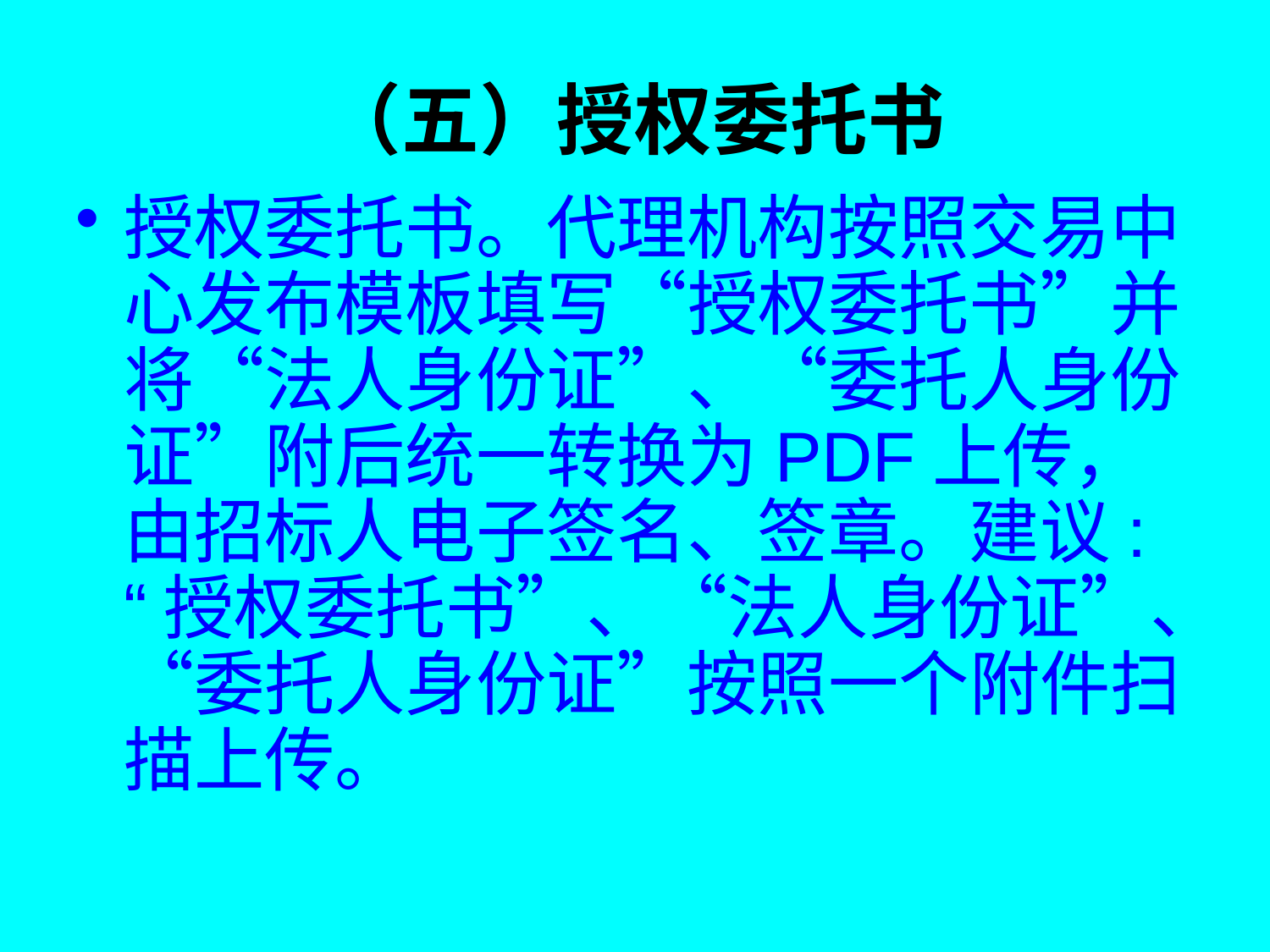

# （五）授权委托书
授权委托书。代理机构按照交易中心发布模板填写“授权委托书”并将“法人身份证”、“委托人身份证”附后统一转换为PDF上传，由招标人电子签名、签章。建议: “授权委托书”、“法人身份证”、“委托人身份证”按照一个附件扫描上传。